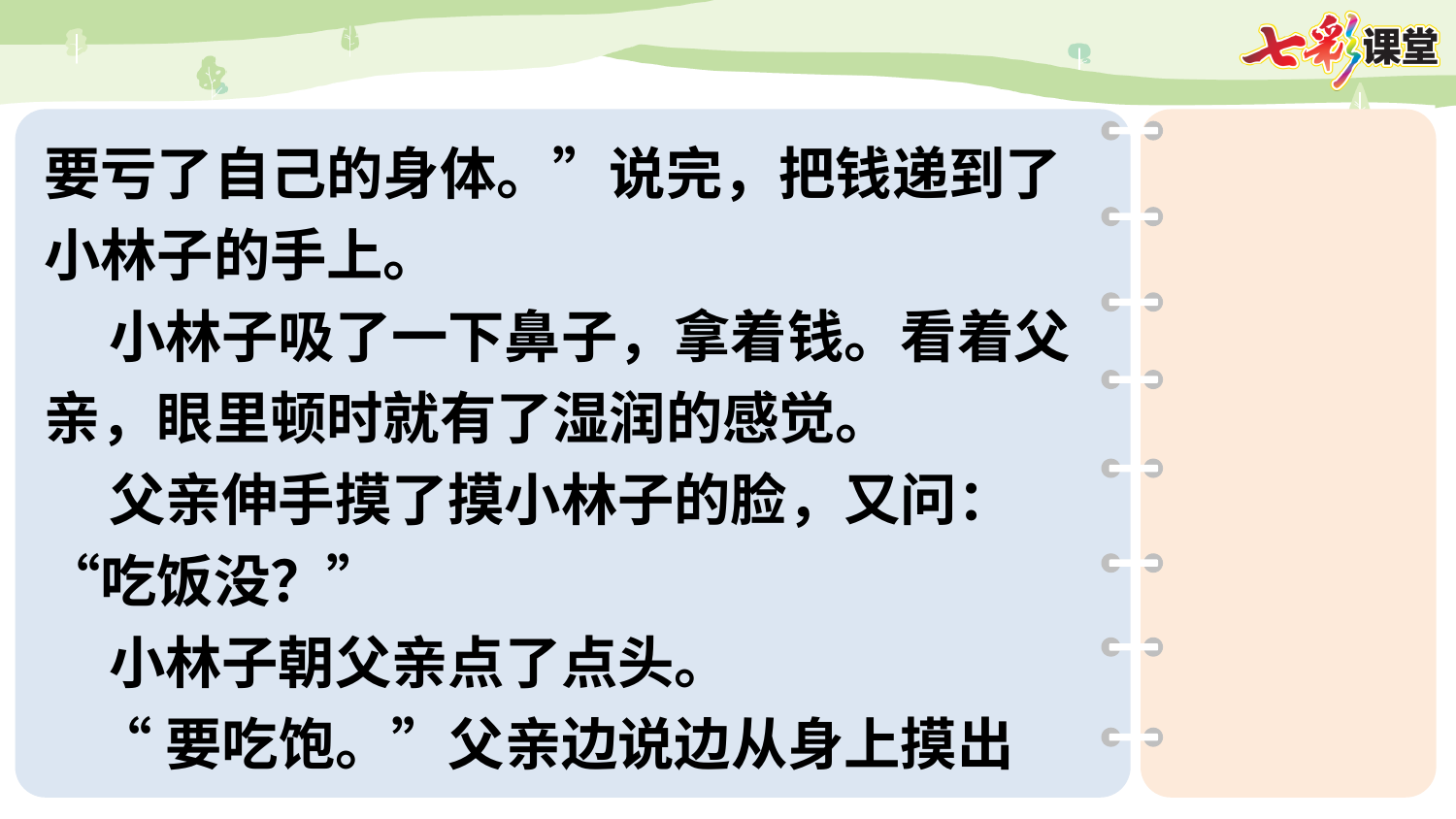

要亏了自己的身体。”说完，把钱递到了小林子的手上。
    小林子吸了一下鼻子，拿着钱。看着父亲，眼里顿时就有了湿润的感觉。
    父亲伸手摸了摸小林子的脸，又问：“吃饭没？”
    小林子朝父亲点了点头。
    “要吃饱。”父亲边说边从身上摸出